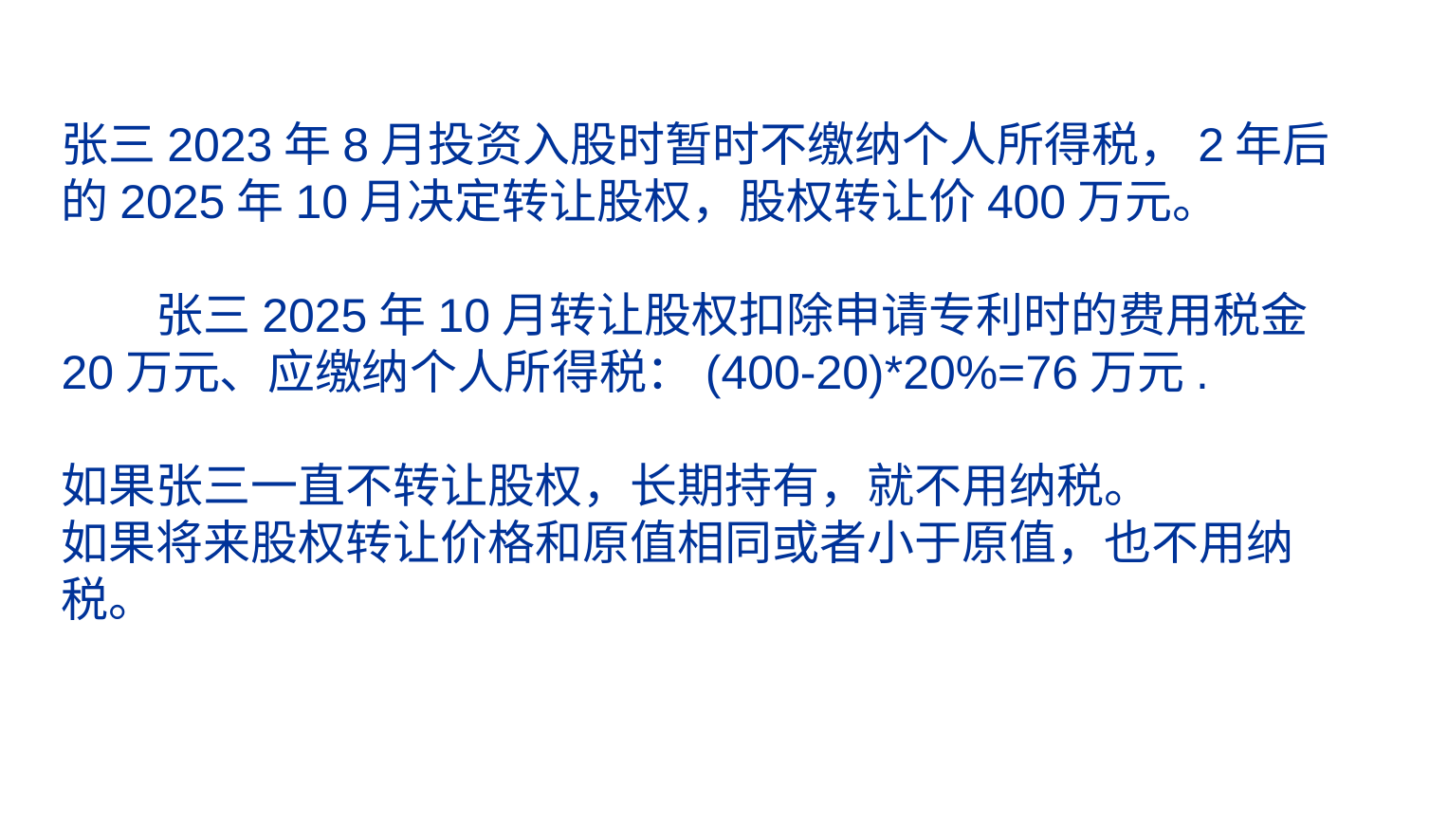

# 张三2023年8月投资入股时暂时不缴纳个人所得税，2年后的2025年10月决定转让股权，股权转让价400万元。 　　张三2025年10月转让股权扣除申请专利时的费用税金20万元、应缴纳个人所得税：(400-20)*20%=76万元. 如果张三一直不转让股权，长期持有，就不用纳税。 如果将来股权转让价格和原值相同或者小于原值，也不用纳税。